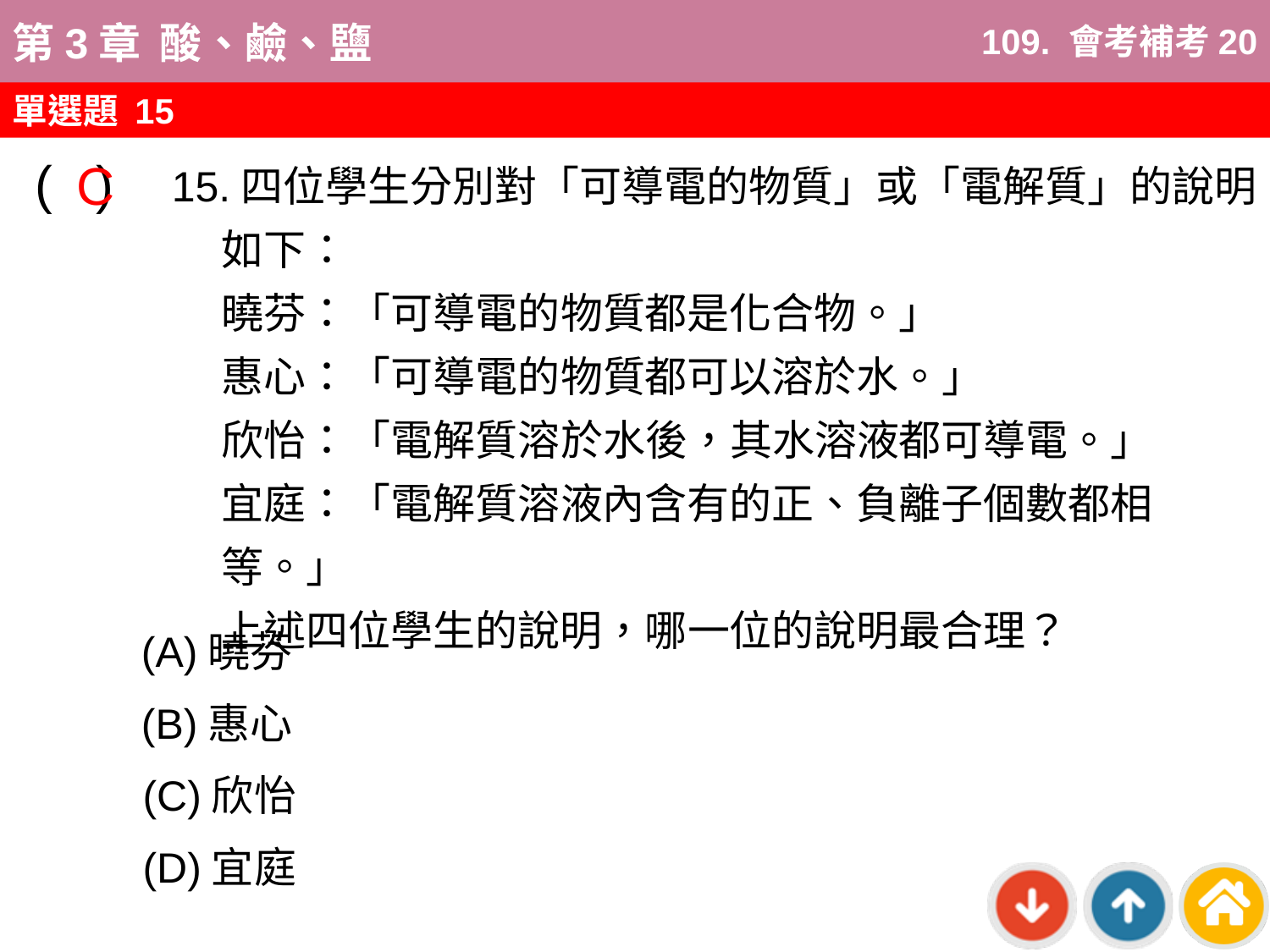

109. 會考補考20
單選題 15
C
(   )
15.四位學生分別對「可導電的物質」或「電解質」的說明如下：
曉芬：「可導電的物質都是化合物。」
惠心：「可導電的物質都可以溶於水。」
欣怡：「電解質溶於水後，其水溶液都可導電。」
宜庭：「電解質溶液內含有的正、負離子個數都相等。」
上述四位學生的說明，哪一位的說明最合理？
(A)曉芬
(B)惠心
(C)欣怡
(D)宜庭